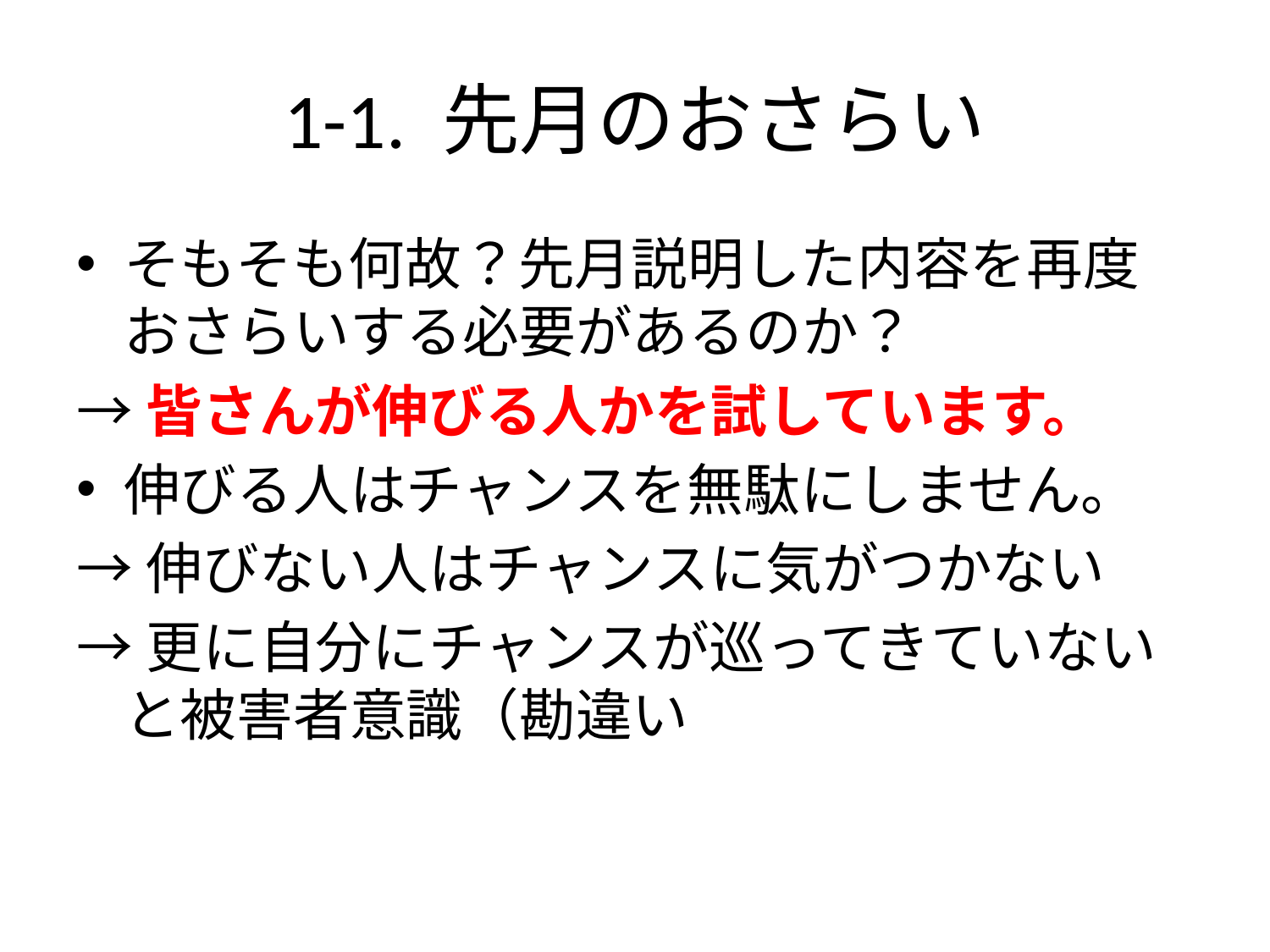

# 1-1. 先月のおさらい
そもそも何故？先月説明した内容を再度おさらいする必要があるのか？
→皆さんが伸びる人かを試しています。
伸びる人はチャンスを無駄にしません。
→伸びない人はチャンスに気がつかない
→更に自分にチャンスが巡ってきていないと被害者意識（勘違い